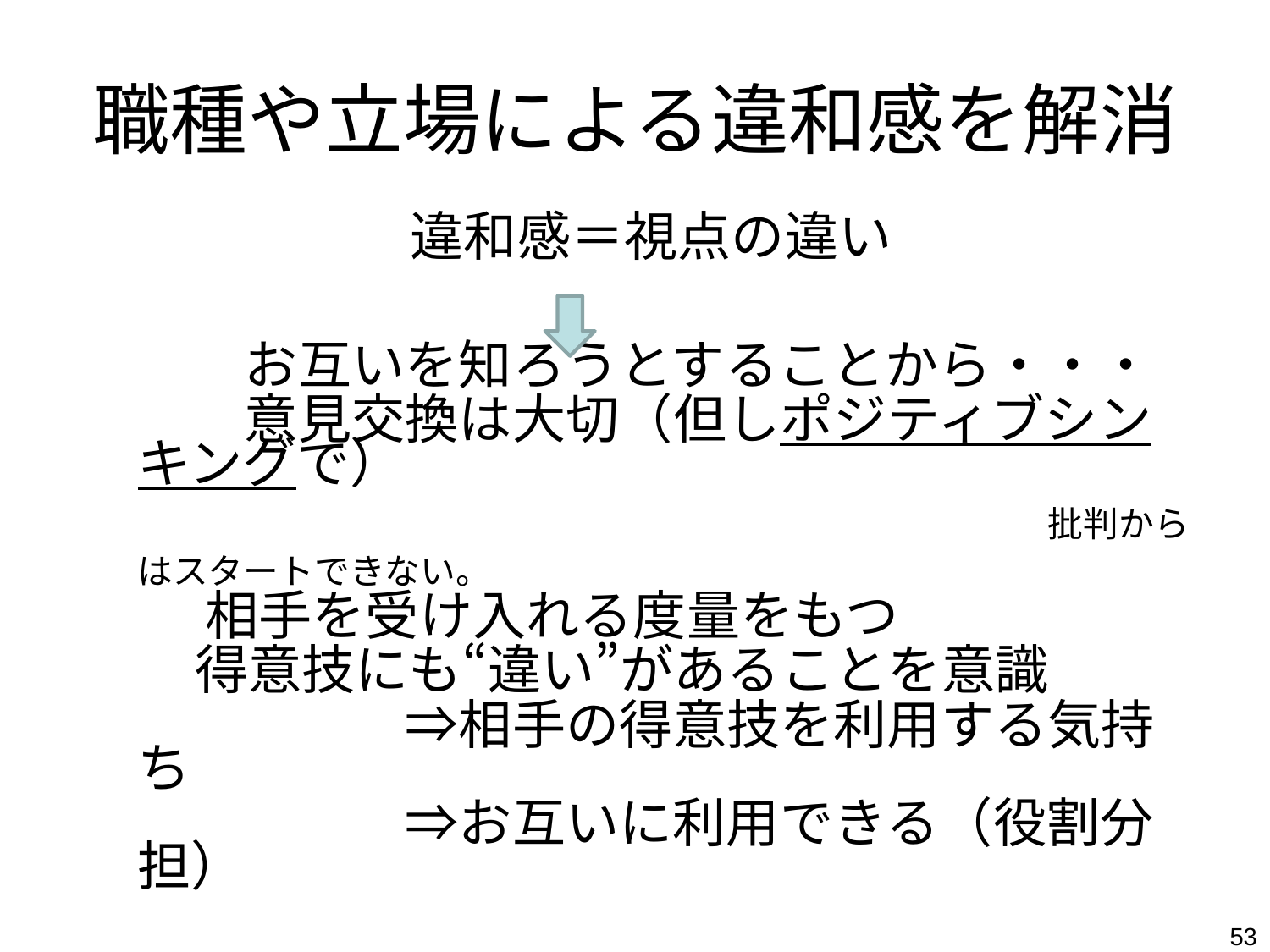

# 職種や立場による違和感を解消
　　　　　　　違和感＝視点の違い

　　お互いを知ろうとすることから・・・
　　意見交換は大切（但しポジティブシンキングで）
　　　　　　　　　　　　　　　　　批判からはスタートできない。
　　 相手を受け入れる度量をもつ
    得意技にも“違い”があることを意識
　　　　　⇒相手の得意技を利用する気持ち
　　　　　⇒お互いに利用できる（役割分担）

53